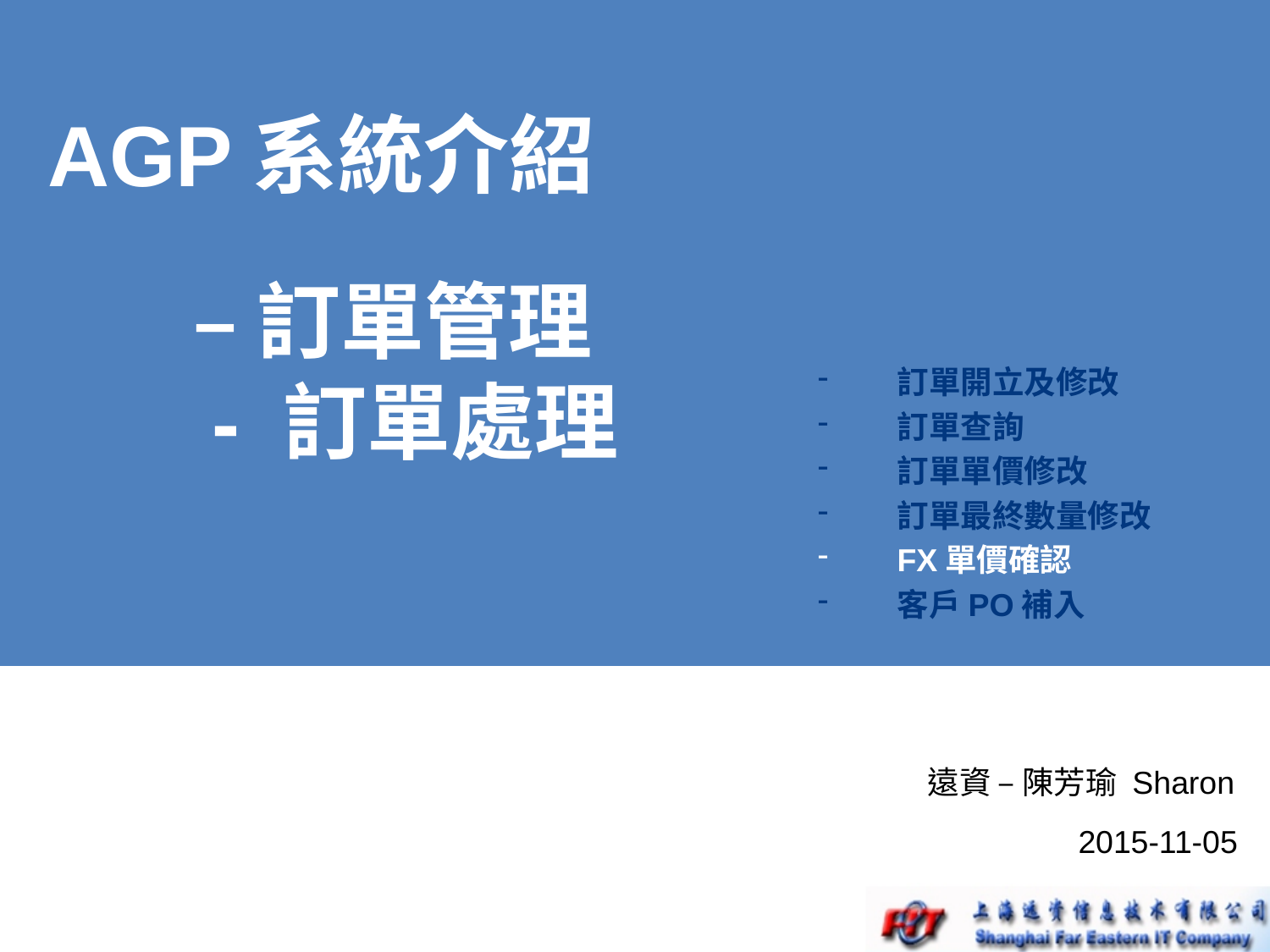

# AGP系統介紹 – 訂單管理 - 訂單處理
訂單開立及修改
訂單查詢
訂單單價修改
訂單最終數量修改
FX單價確認
客戶PO補入
遠資 – 陳芳瑜 Sharon
                 2015-11-05